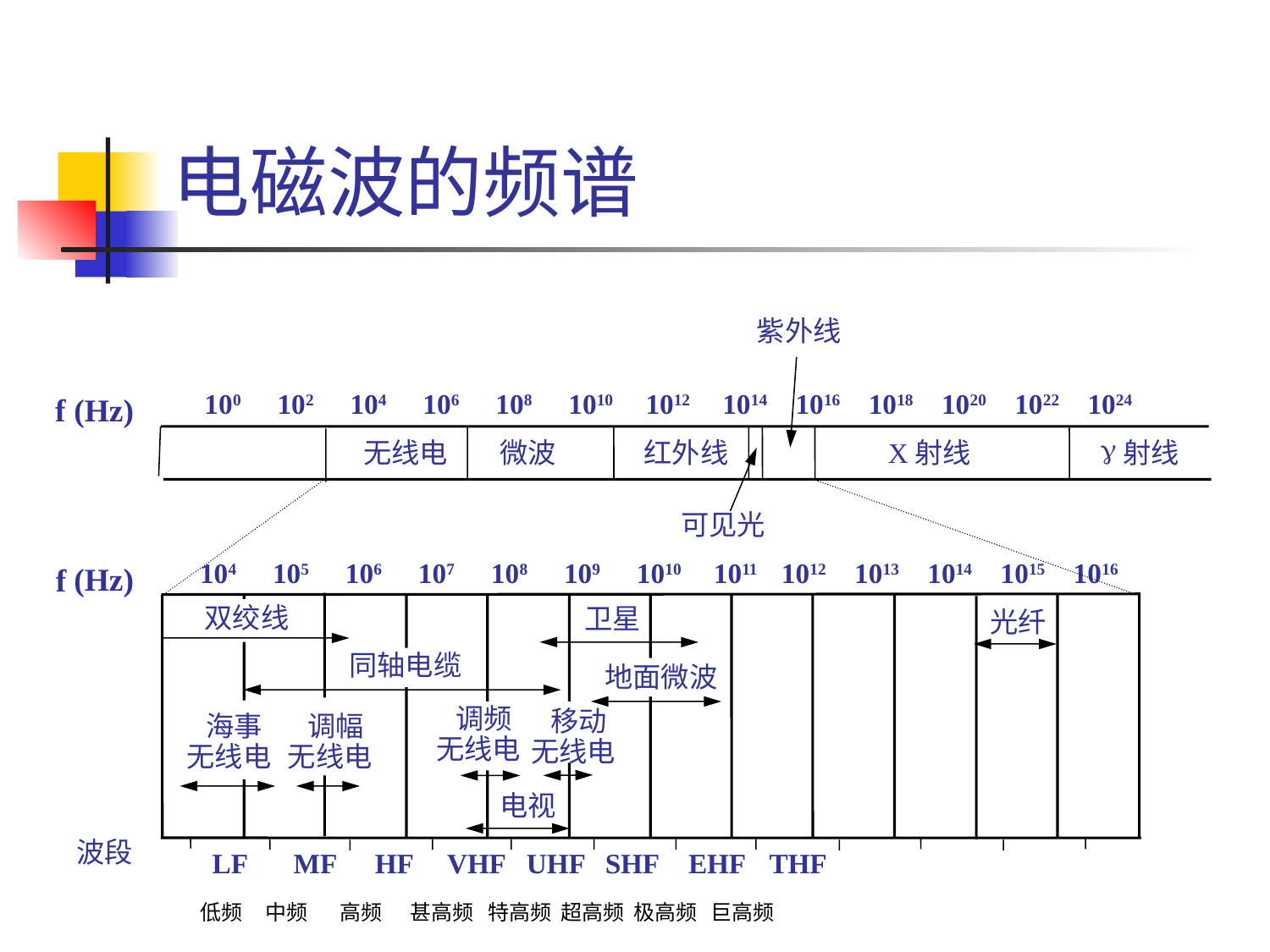

# 电磁波的频谱
紫外线

100         102         104         106         108         1010        1012        1014       1016       1018       1020       1022       1024
f
(Hz)
γ

无线电
微波
红外线
X射线
射线

可见光
104         105         106         107         108         109         1010        1011      1012       1013       1014       1015       1016

 (Hz)
f

双绞线

卫星

光纤

同轴电缆

地面微波

  调频
无线电

  移动
无线电

  调幅
无线电
  海事
无线电

电视

波段

LF

MF
HF

VHF

UHF
SHF

EHF

THF

   低频     中频       高频      甚高频   特高频  超高频  极高频   巨高频